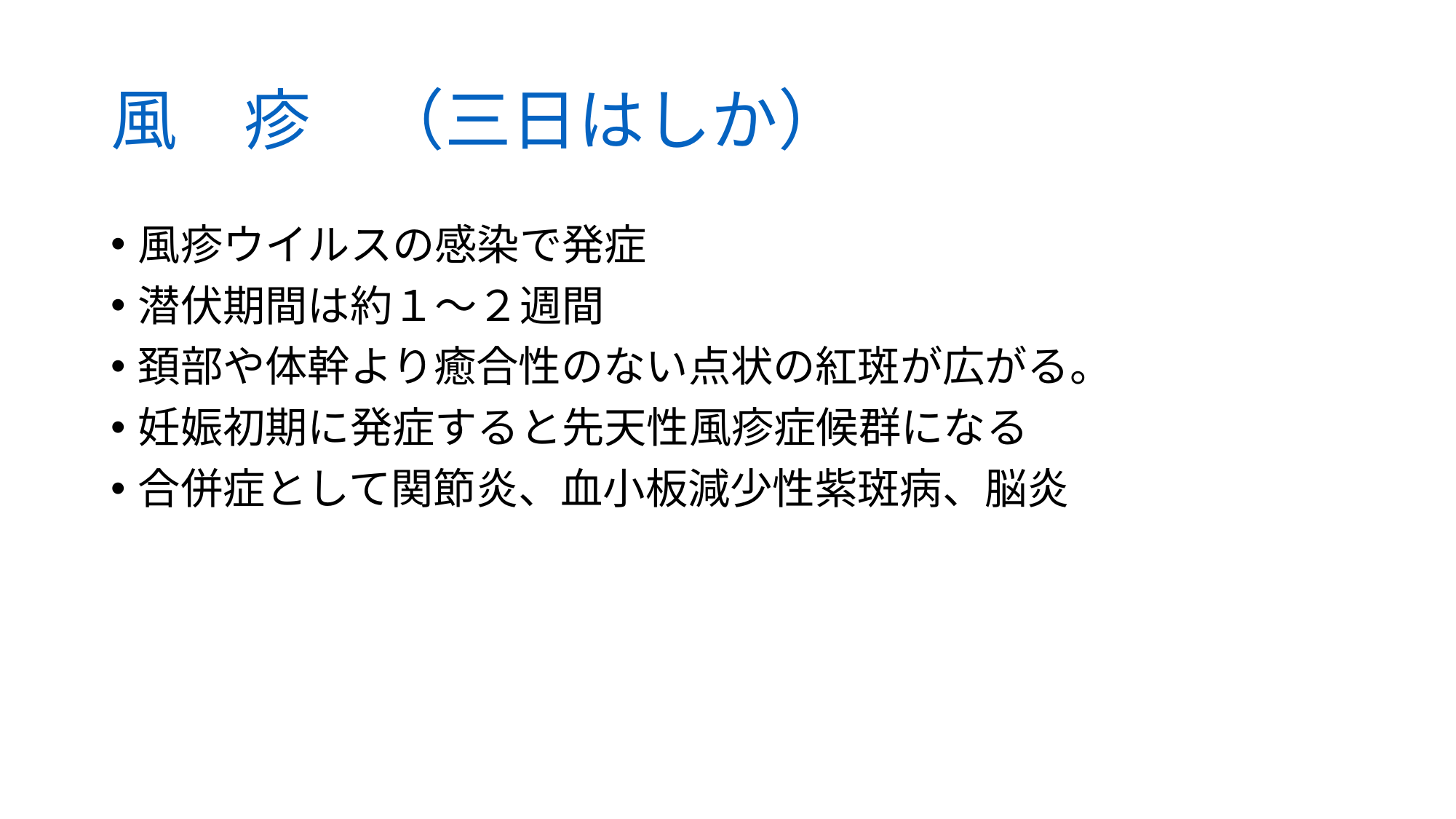

風　疹　（三日はしか）
風疹ウイルスの感染で発症
潜伏期間は約１～２週間
頚部や体幹より癒合性のない点状の紅斑が広がる。
妊娠初期に発症すると先天性風疹症候群になる
合併症として関節炎、血小板減少性紫斑病、脳炎